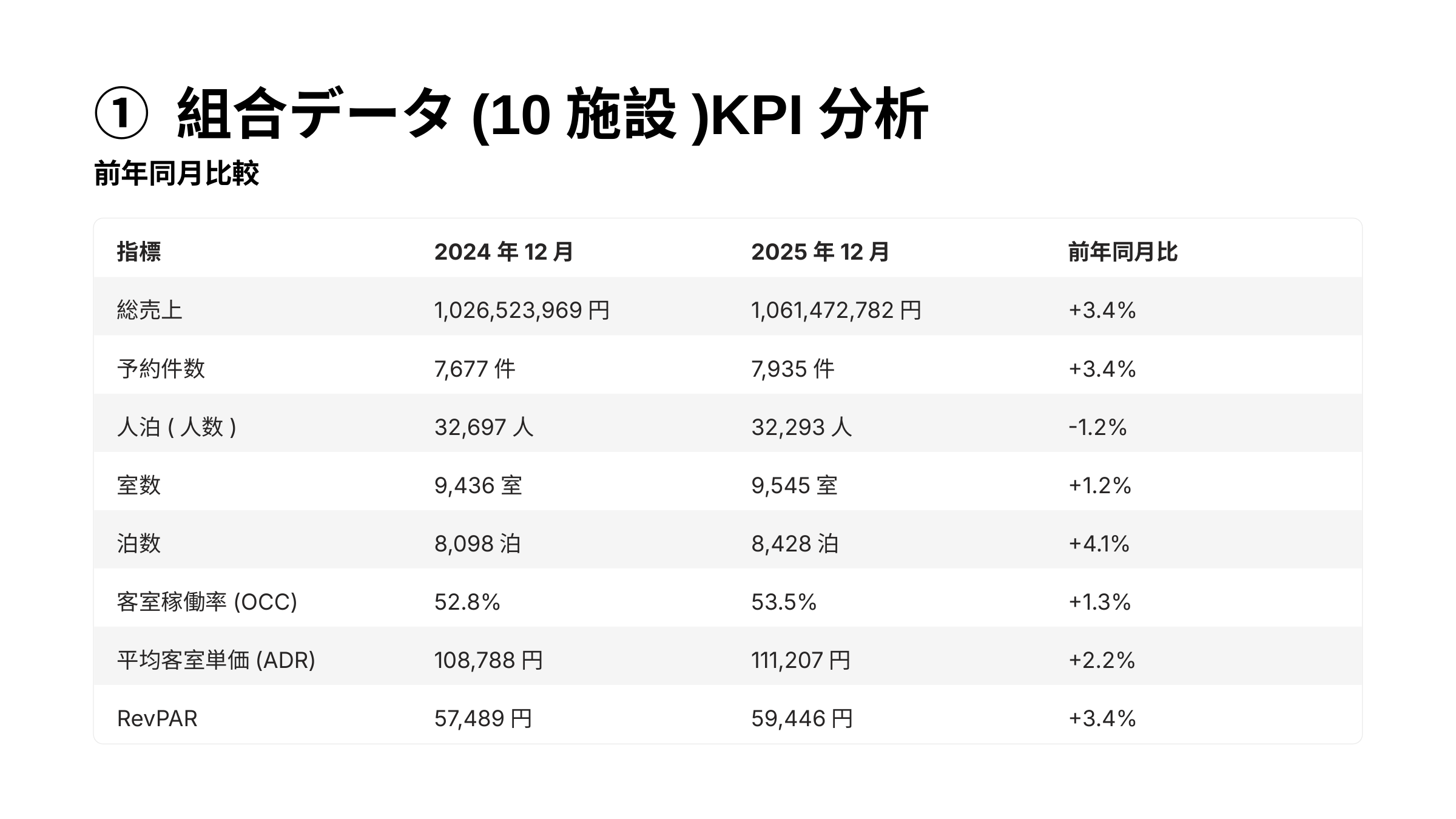

① 組合データ(10施設)KPI分析
前年同月比較

指標
2024年12月
2025年12月
前年同月比

総売上
1,026,523,969円
1,061,472,782円
+3.4%

予約件数
7,677件
7,935件
+3.4%

人泊(人数)
32,697人
32,293人
-1.2%

室数
9,436室
9,545室
+1.2%

泊数
8,098泊
8,428泊
+4.1%

客室稼働率(OCC)
52.8%
53.5%
+1.3%

平均客室単価(ADR)
108,788円
111,207円
+2.2%

RevPAR
57,489円
59,446円
+3.4%